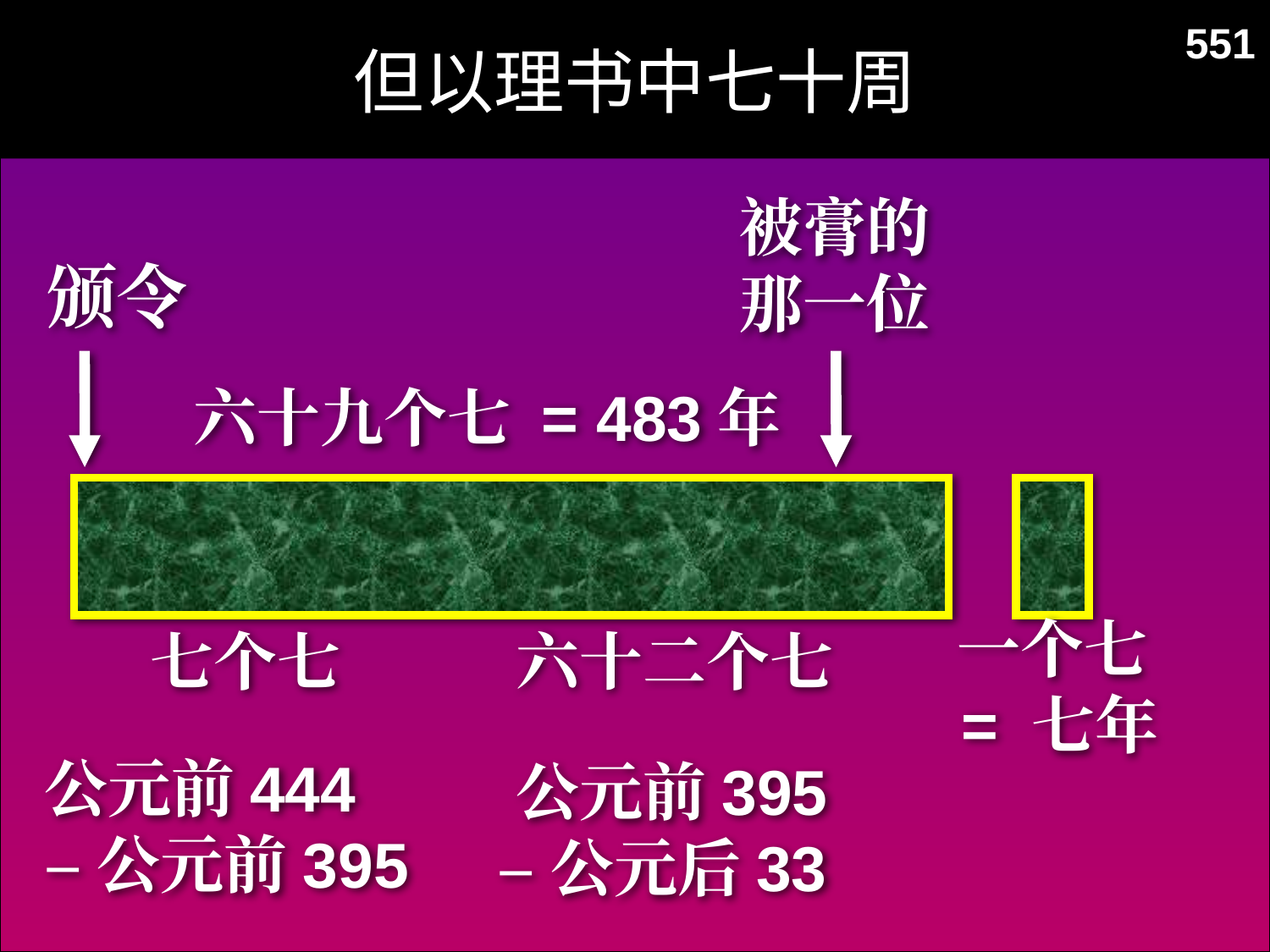

但以理书中七十周
551
被膏的那一位
颁令

六十九个七 = 483年

一个七= 七年
七个七           六十二个七
公元前444
–公元前395
公元前395
–公元后33